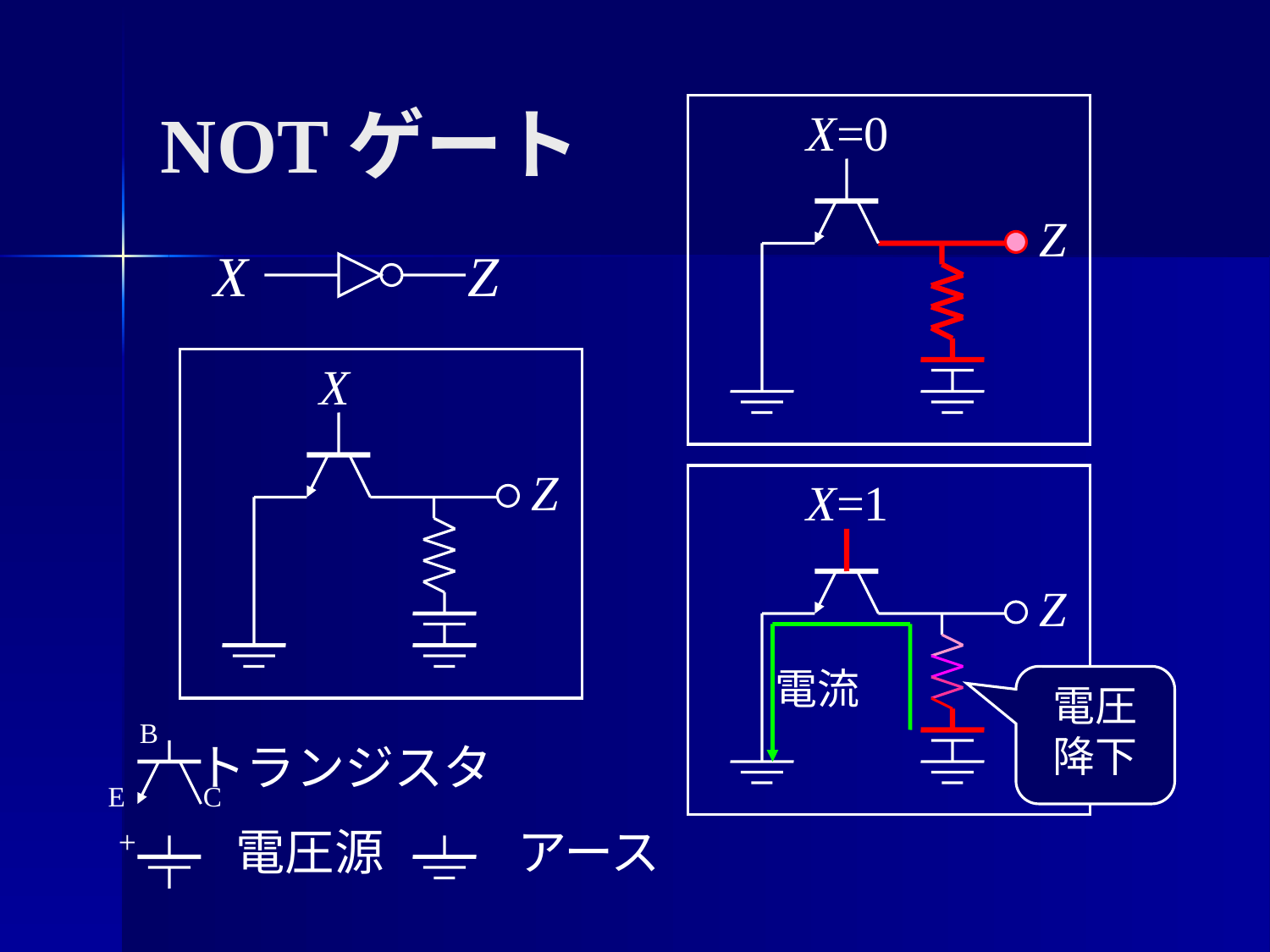

# NOTゲート

X=0

Z

X
Z

X

Z

X=1

Z

電流

電圧
降下
B

E
C
トランジスタ
電圧源
アース
+